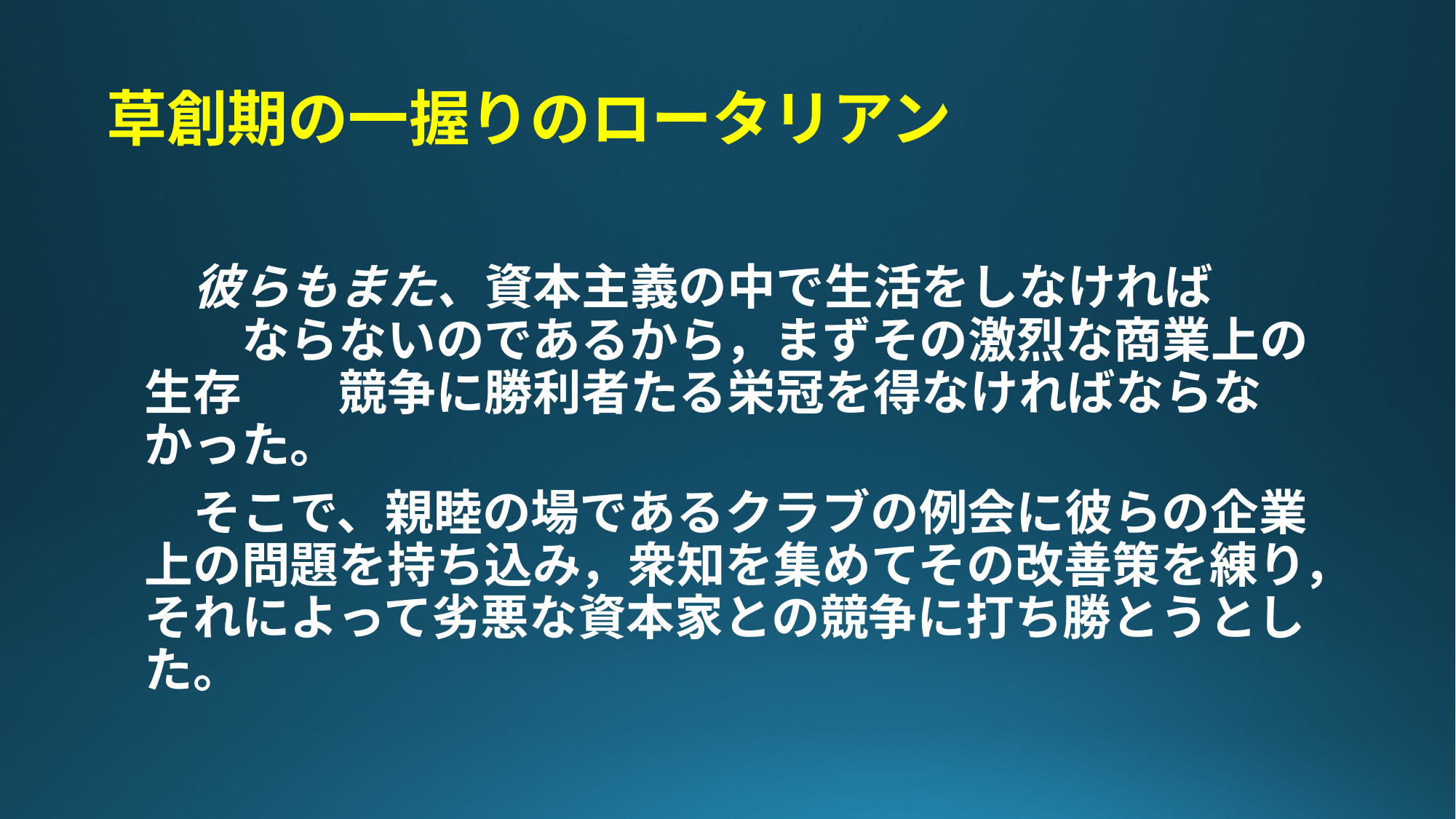

# 草創期の一握りのロータリアン
　彼らもまた、資本主義の中で生活をしなければ　　　　ならないのであるから，まずその激烈な商業上の生存　　競争に勝利者たる栄冠を得なければならなかった。
　そこで、親睦の場であるクラブの例会に彼らの企業上の問題を持ち込み，衆知を集めてその改善策を練り，それによって劣悪な資本家との競争に打ち勝とうとした。